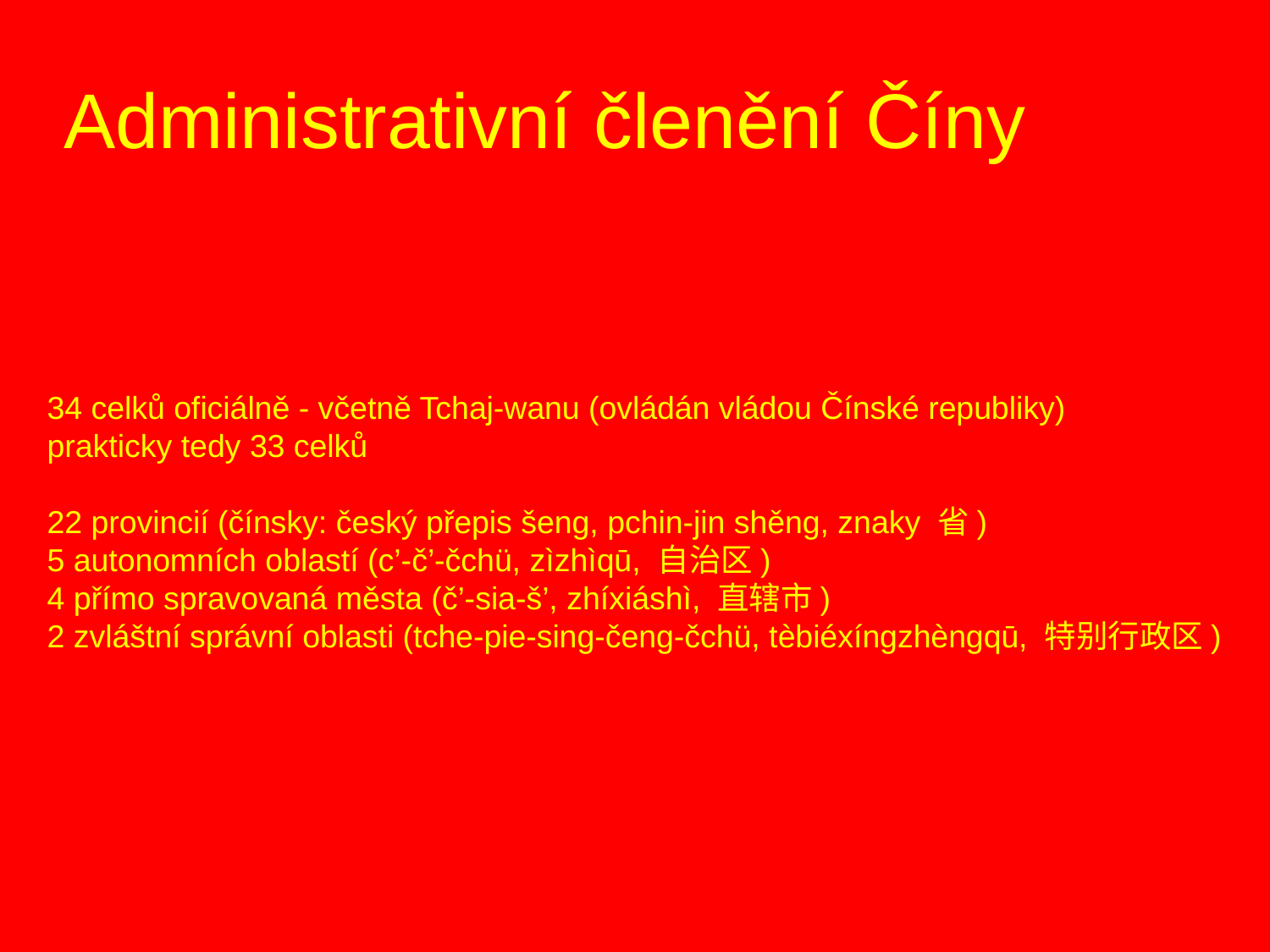

Administrativní členění Číny
34 celků oficiálně - včetně Tchaj-wanu (ovládán vládou Čínské republiky)
prakticky tedy 33 celků

22 provincií (čínsky: český přepis šeng, pchin-jin shěng, znaky 省)
5 autonomních oblastí (c’-č’-čchü, zìzhìqū, 自治区)
4 přímo spravovaná města (č’-sia-š’, zhíxiáshì, 直辖市)
2 zvláštní správní oblasti (tche-pie-sing-čeng-čchü, tèbiéxíngzhèngqū, 特别行政区)